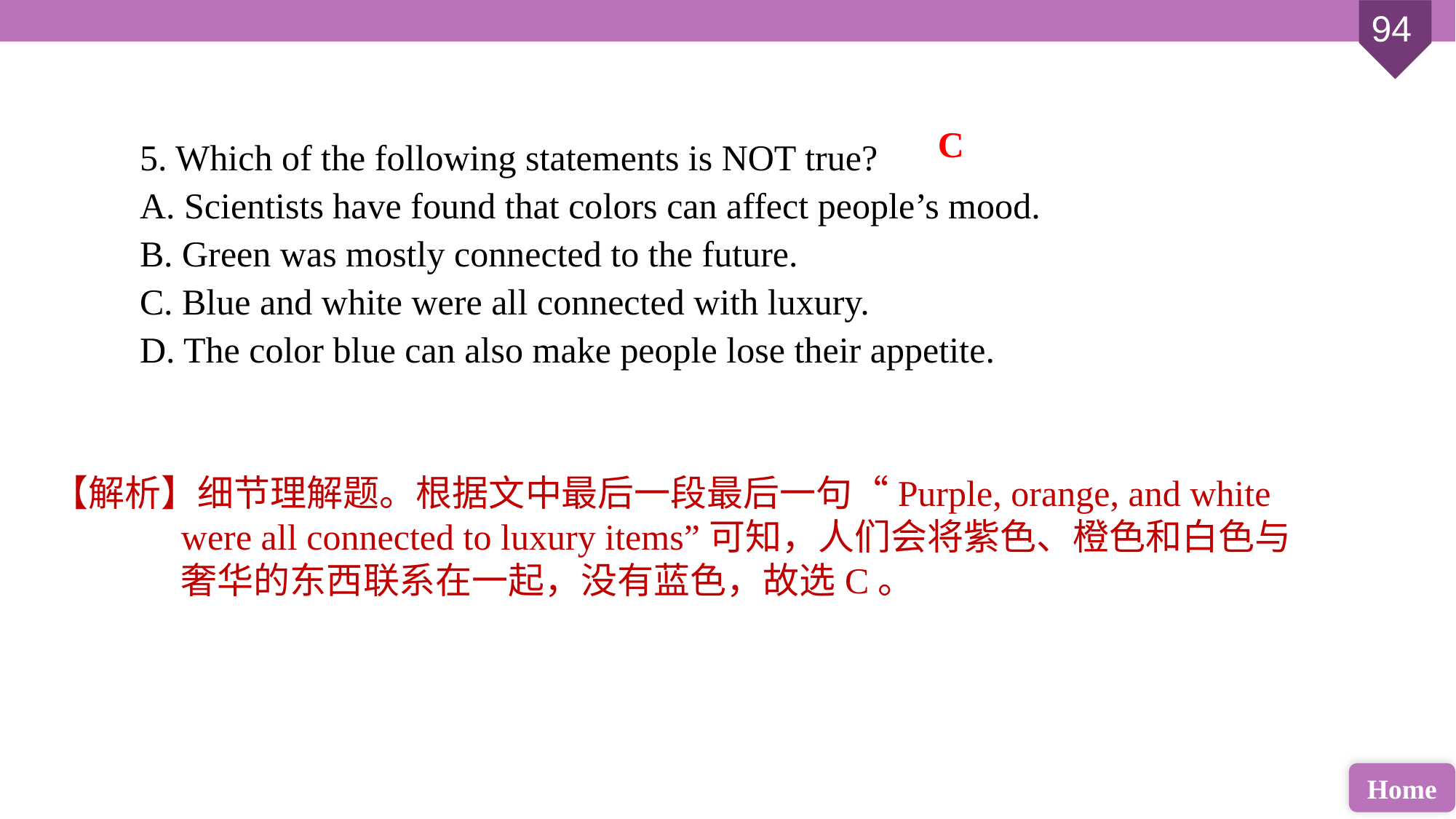

C
5. Which of the following statements is NOT true?
A. Scientists have found that colors can affect people’s mood.
B. Green was mostly connected to the future.
C. Blue and white were all connected with luxury.
D. The color blue can also make people lose their appetite.
【解析】细节理解题。根据文中最后一段最后一句“Purple, orange, and white were all connected to luxury items”可知，人们会将紫色、橙色和白色与奢华的东西联系在一起，没有蓝色，故选C。